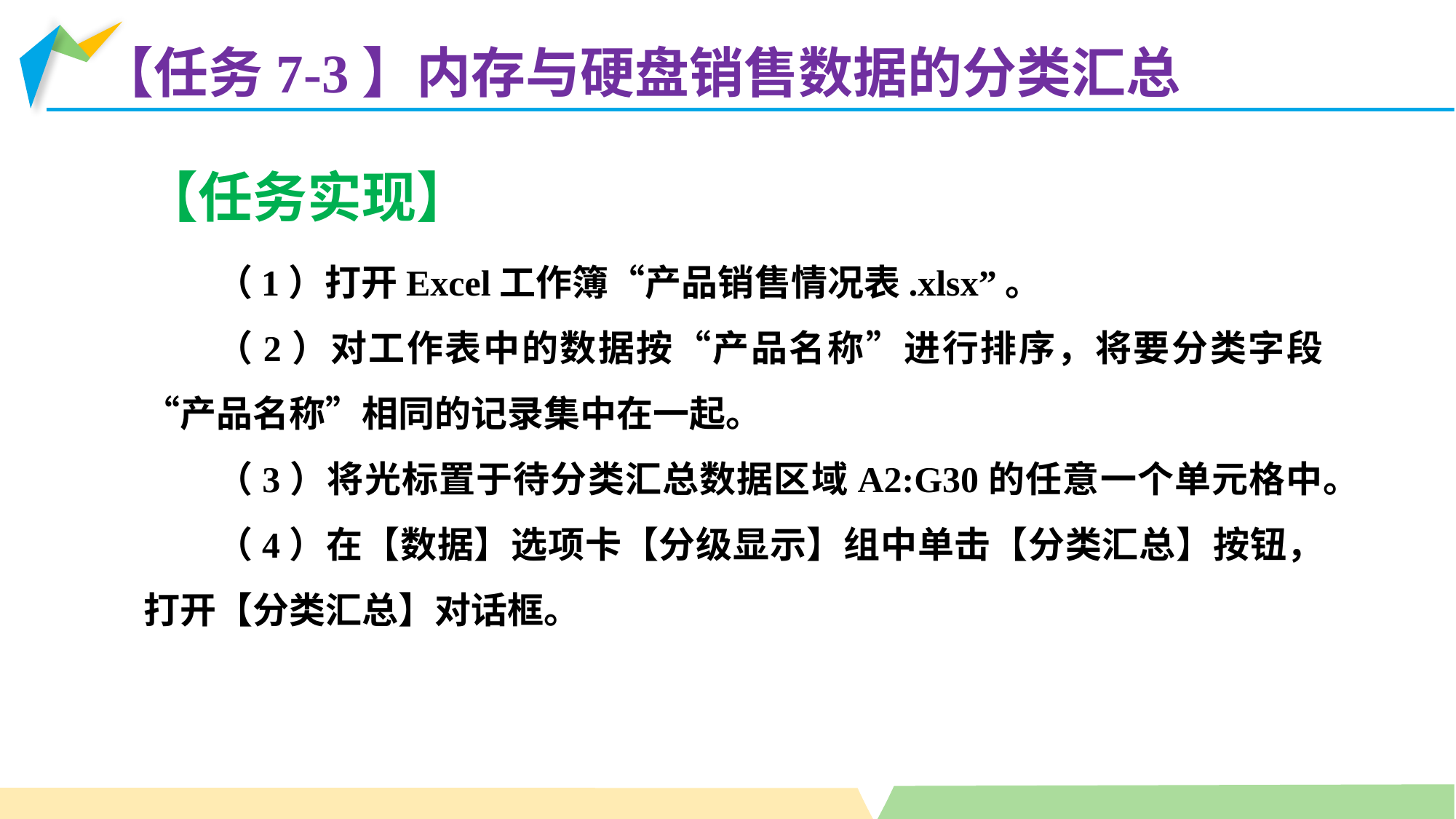

【任务7-3】内存与硬盘销售数据的分类汇总
【任务实现】
（1）打开Excel工作簿“产品销售情况表.xlsx”。
（2）对工作表中的数据按“产品名称”进行排序，将要分类字段“产品名称”相同的记录集中在一起。
（3）将光标置于待分类汇总数据区域A2:G30的任意一个单元格中。
（4）在【数据】选项卡【分级显示】组中单击【分类汇总】按钮，打开【分类汇总】对话框。